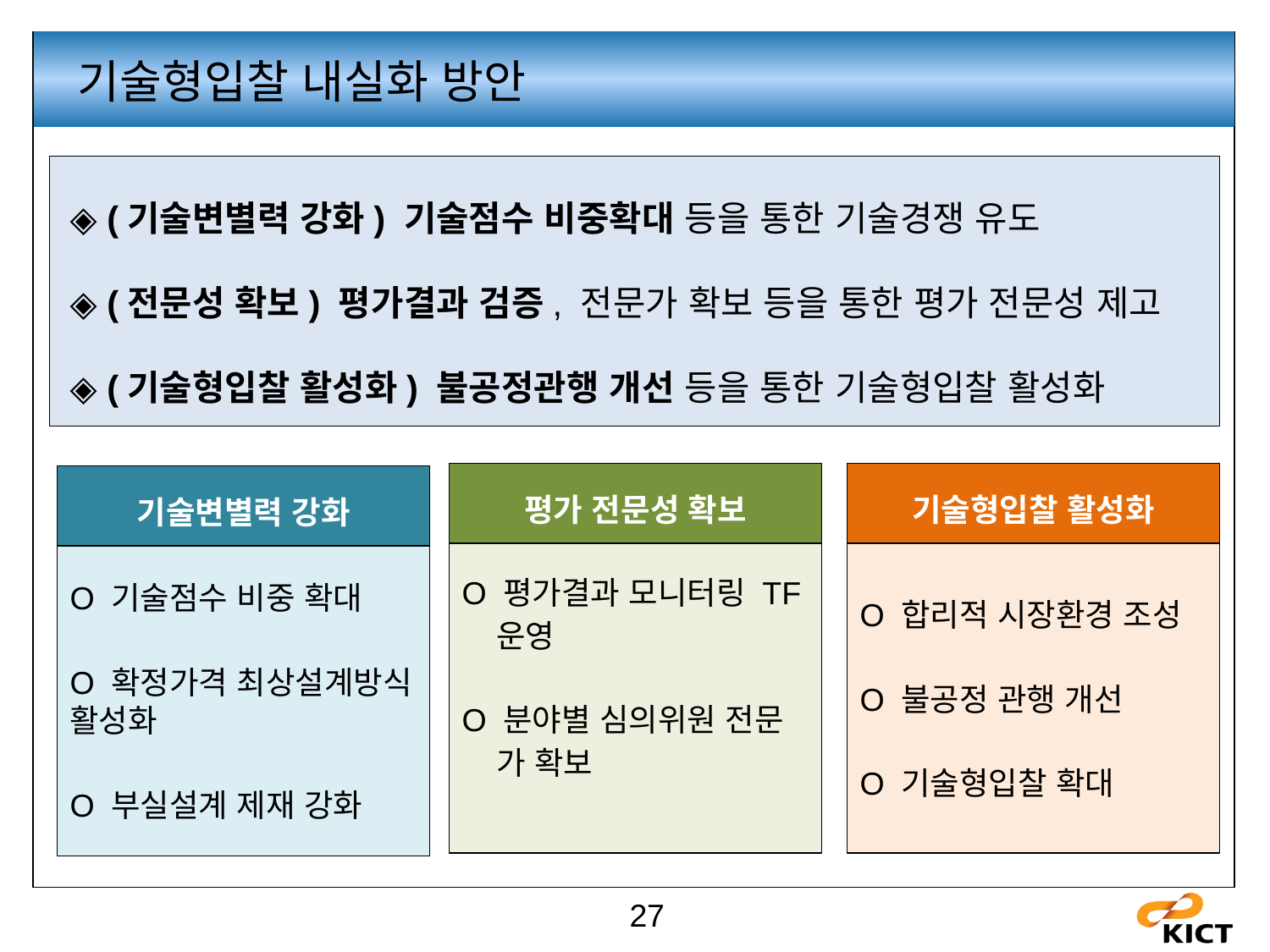

기술형입찰 내실화 방안
◈ (기술변별력 강화) 기술점수 비중확대 등을 통한 기술경쟁 유도
◈ (전문성 확보) 평가결과 검증, 전문가 확보 등을 통한 평가 전문성 제고
◈ (기술형입찰 활성화) 불공정관행 개선 등을 통한 기술형입찰 활성화

평가 전문성 확보
기술형입찰 활성화
기술변별력 강화
O 평가결과 모니터링 TF
   운영

O 분야별 심의위원 전문
   가 확보

O 합리적 시장환경 조성

O 불공정 관행 개선

O 기술형입찰 확대
O 기술점수 비중 확대

O 확정가격 최상설계방식 활성화

O 부실설계 제재 강화
27